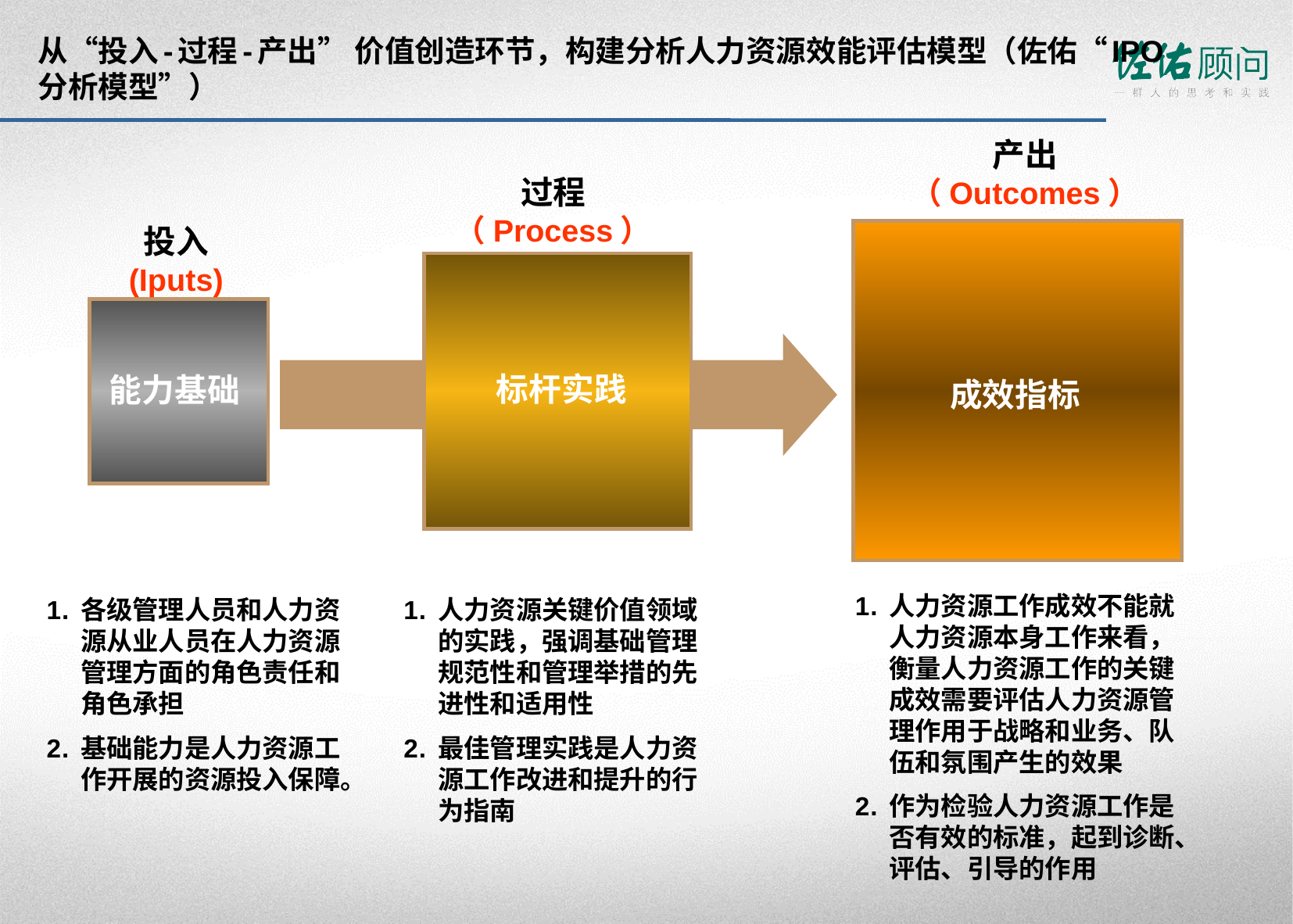

# 从“投入-过程-产出” 价值创造环节，构建分析人力资源效能评估模型（佐佑“IPO分析模型”）
产出
（Outcomes）
过程
（Process）
投入
(Iputs)

标杆实践
能力基础
成效指标
人力资源工作成效不能就人力资源本身工作来看，衡量人力资源工作的关键成效需要评估人力资源管理作用于战略和业务、队伍和氛围产生的效果
作为检验人力资源工作是否有效的标准，起到诊断、评估、引导的作用
各级管理人员和人力资源从业人员在人力资源管理方面的角色责任和角色承担
基础能力是人力资源工作开展的资源投入保障。
人力资源关键价值领域的实践，强调基础管理规范性和管理举措的先进性和适用性
最佳管理实践是人力资源工作改进和提升的行为指南